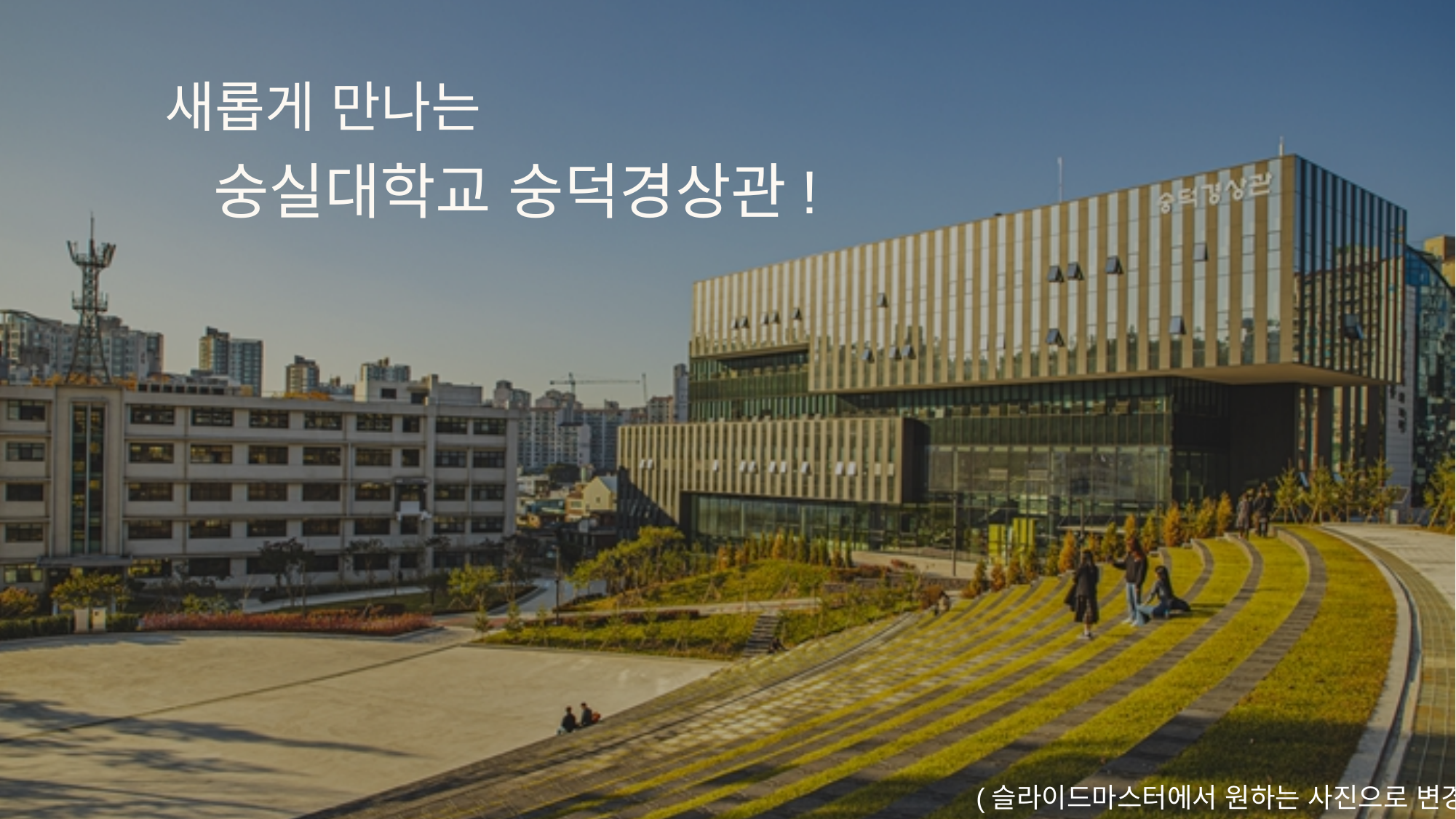

새롭게 만나는
  숭실대학교 숭덕경상관!
(슬라이드마스터에서 원하는 사진으로 변경가능)